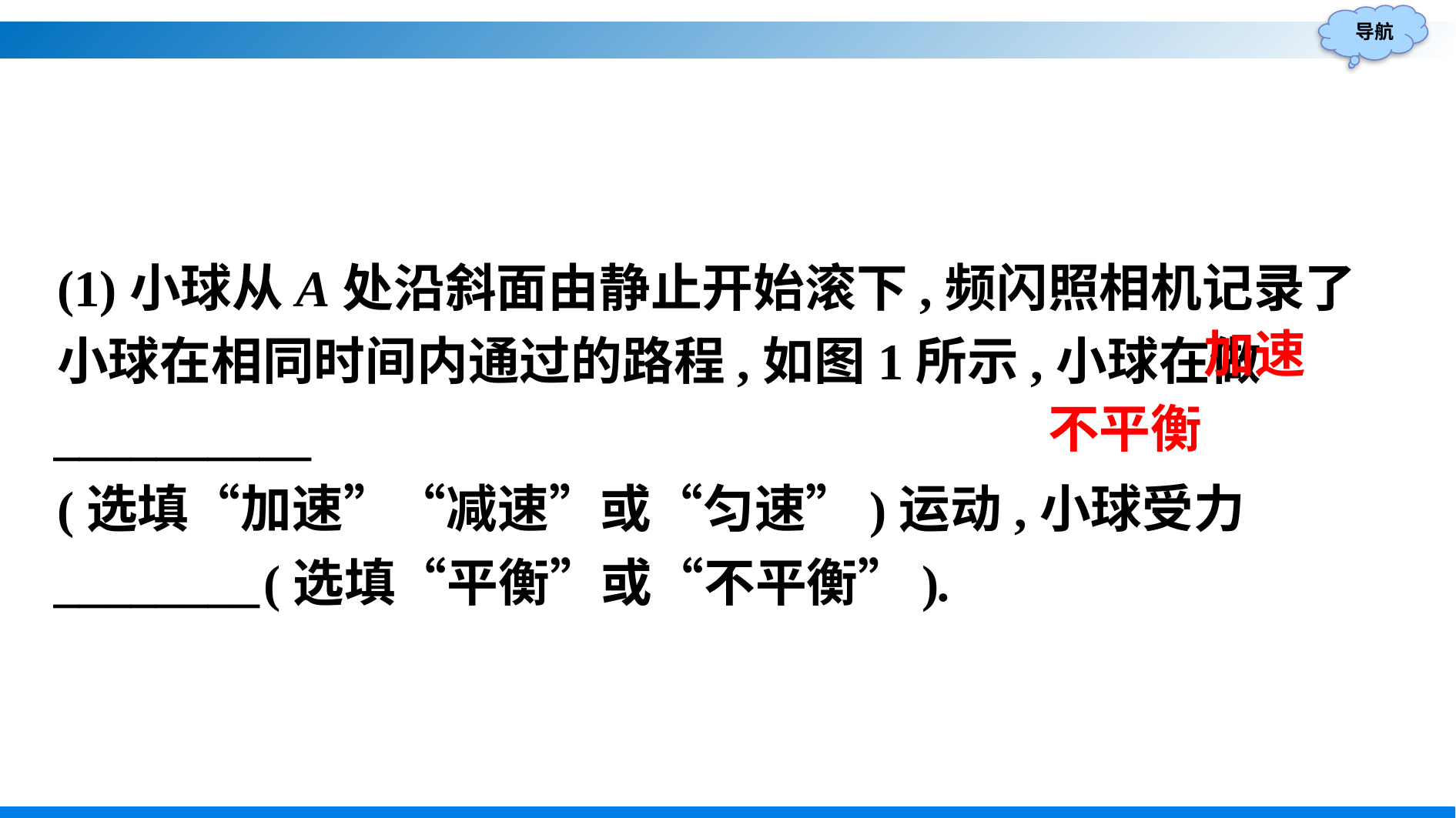

(1)小球从A处沿斜面由静止开始滚下,频闪照相机记录了小球在相同时间内通过的路程,如图1所示,小球在做__________
(选填“加速”“减速”或“匀速”)运动,小球受力________(选填“平衡”或“不平衡”).
加速
不平衡